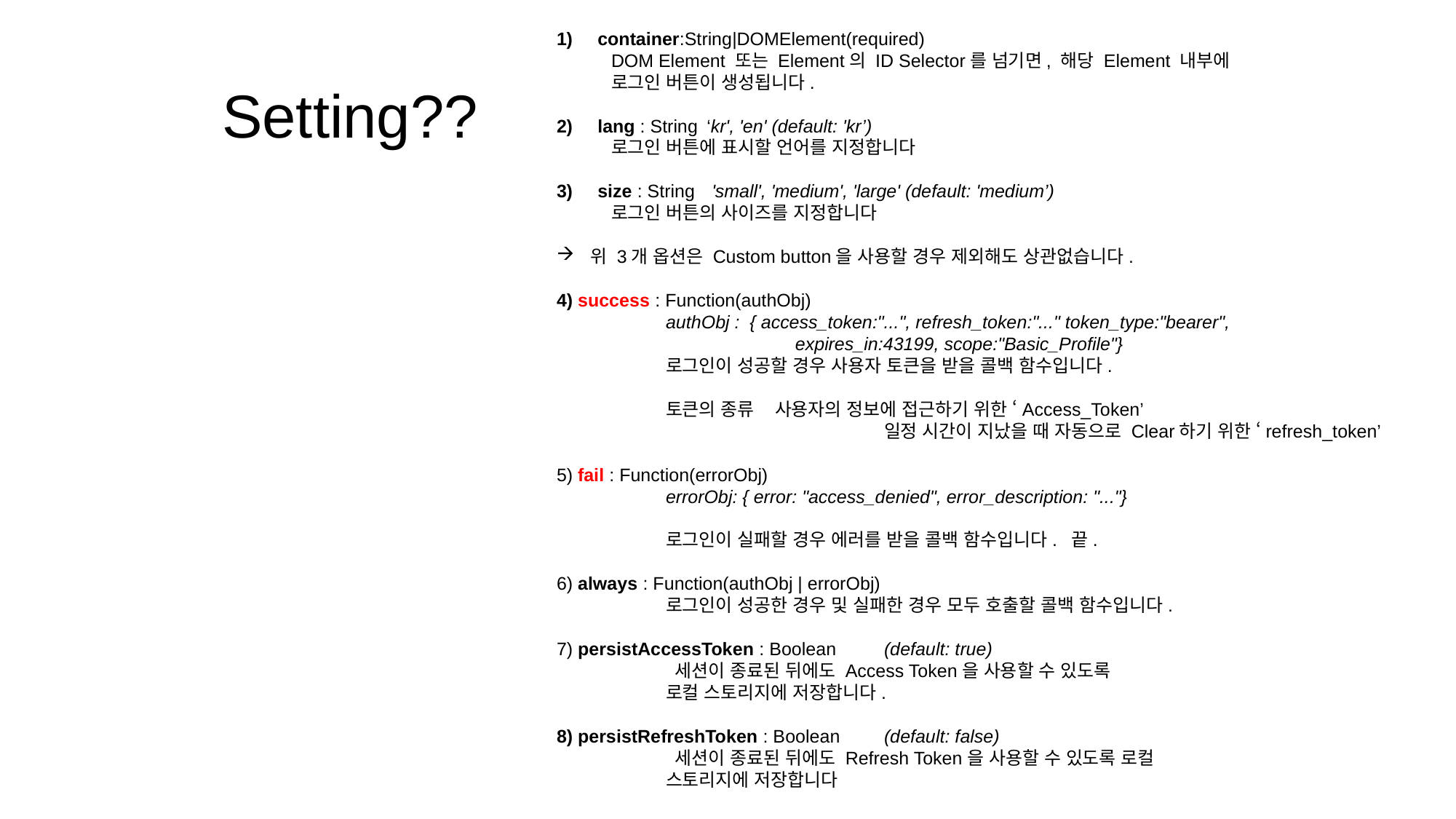

container:String|DOMElement(required)
DOM Element 또는 Element의 ID Selector를 넘기면, 해당 Element 내부에
로그인 버튼이 생성됩니다.

lang : String	‘kr', 'en' (default: 'kr’)
로그인 버튼에 표시할 언어를 지정합니다

size : String	 'small', 'medium', 'large' (default: 'medium’)
로그인 버튼의 사이즈를 지정합니다

위 3개 옵션은 Custom button을 사용할 경우 제외해도 상관없습니다.

4) success : Function(authObj)
	authObj :  { access_token:"...", refresh_token:"..." token_type:"bearer",
		    expires_in:43199, scope:"Basic_Profile"}
	로그인이 성공할 경우 사용자 토큰을 받을 콜백 함수입니다.

	토큰의 종류	사용자의 정보에 접근하기 위한 ‘Access_Token’
		 	일정 시간이 지났을 때 자동으로 Clear하기 위한 ‘refresh_token’

5) fail : Function(errorObj)
	errorObj: { error: "access_denied", error_description: "..."}
	로그인이 실패할 경우 에러를 받을 콜백 함수입니다.  끝.

6) always : Function(authObj | errorObj)
	로그인이 성공한 경우 및 실패한 경우 모두 호출할 콜백 함수입니다.

7) persistAccessToken : Boolean   	(default: true)
	 세션이 종료된 뒤에도 Access Token을 사용할 수 있도록
	로컬 스토리지에 저장합니다.

8) persistRefreshToken : Boolean	(default: false)
	 세션이 종료된 뒤에도 Refresh Token을 사용할 수 있도록 로컬
	스토리지에 저장합니다

Setting??